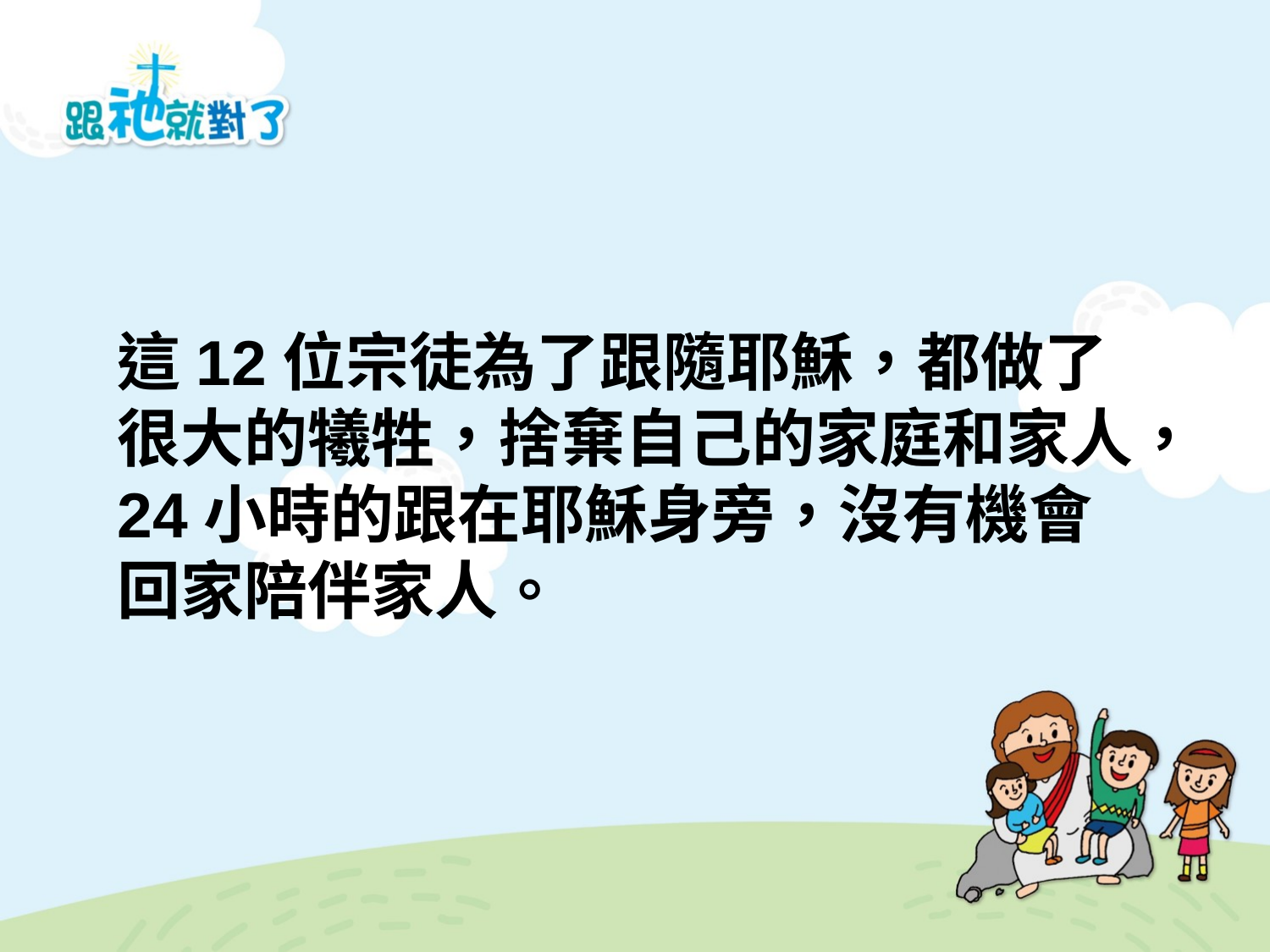

這12位宗徒為了跟隨耶穌，都做了很大的犧牲，捨棄自己的家庭和家人，24小時的跟在耶穌身旁，沒有機會回家陪伴家人。